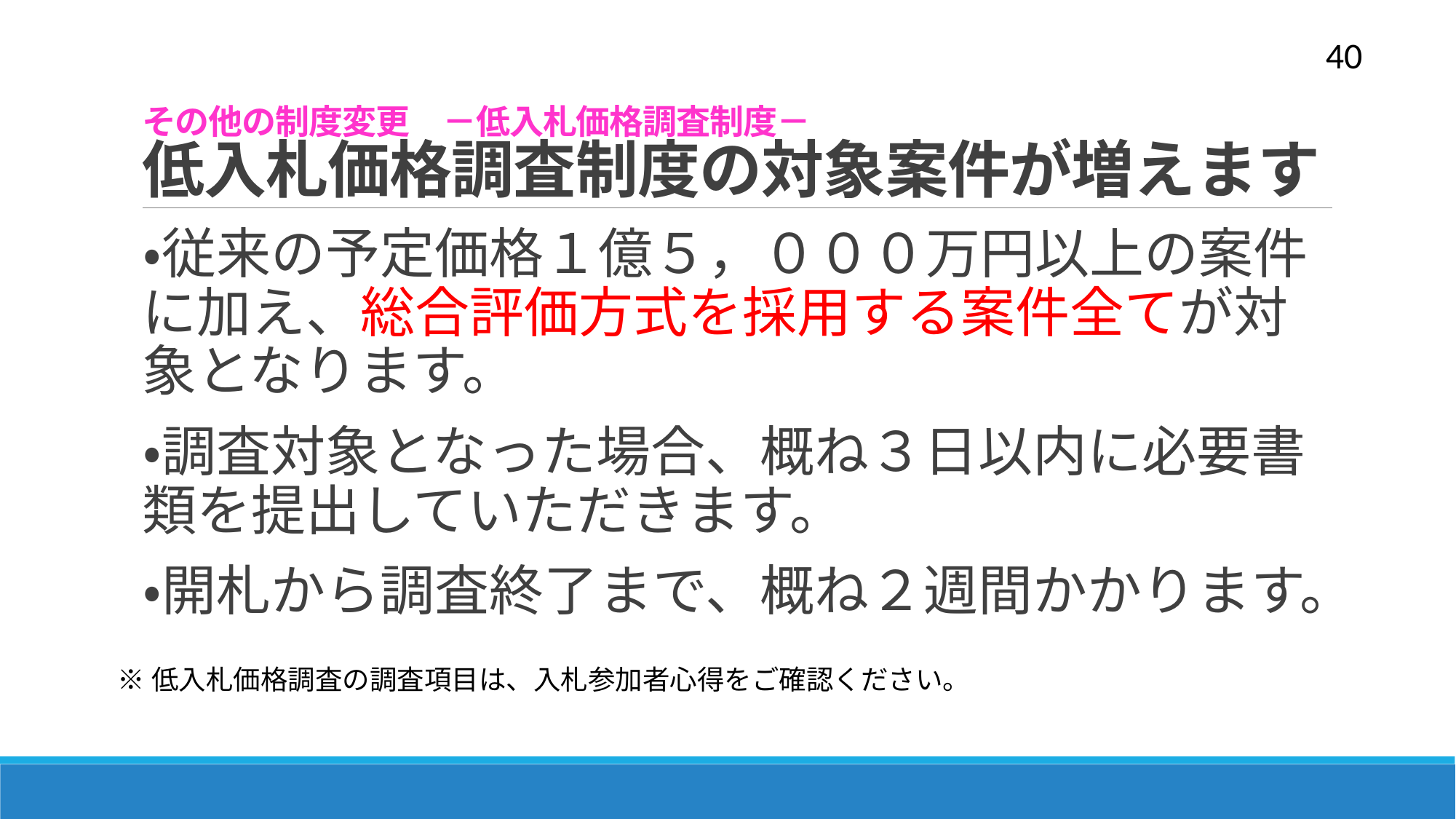

40
# その他の制度変更　－低入札価格調査制度－ 低入札価格調査制度の対象案件が増えます
・従来の予定価格１億５，０００万円以上の案件に加え、総合評価方式を採用する案件全てが対象となります。
・調査対象となった場合、概ね３日以内に必要書類を提出していただきます。
・開札から調査終了まで、概ね２週間かかります。
※低入札価格調査の調査項目は、入札参加者心得をご確認ください。